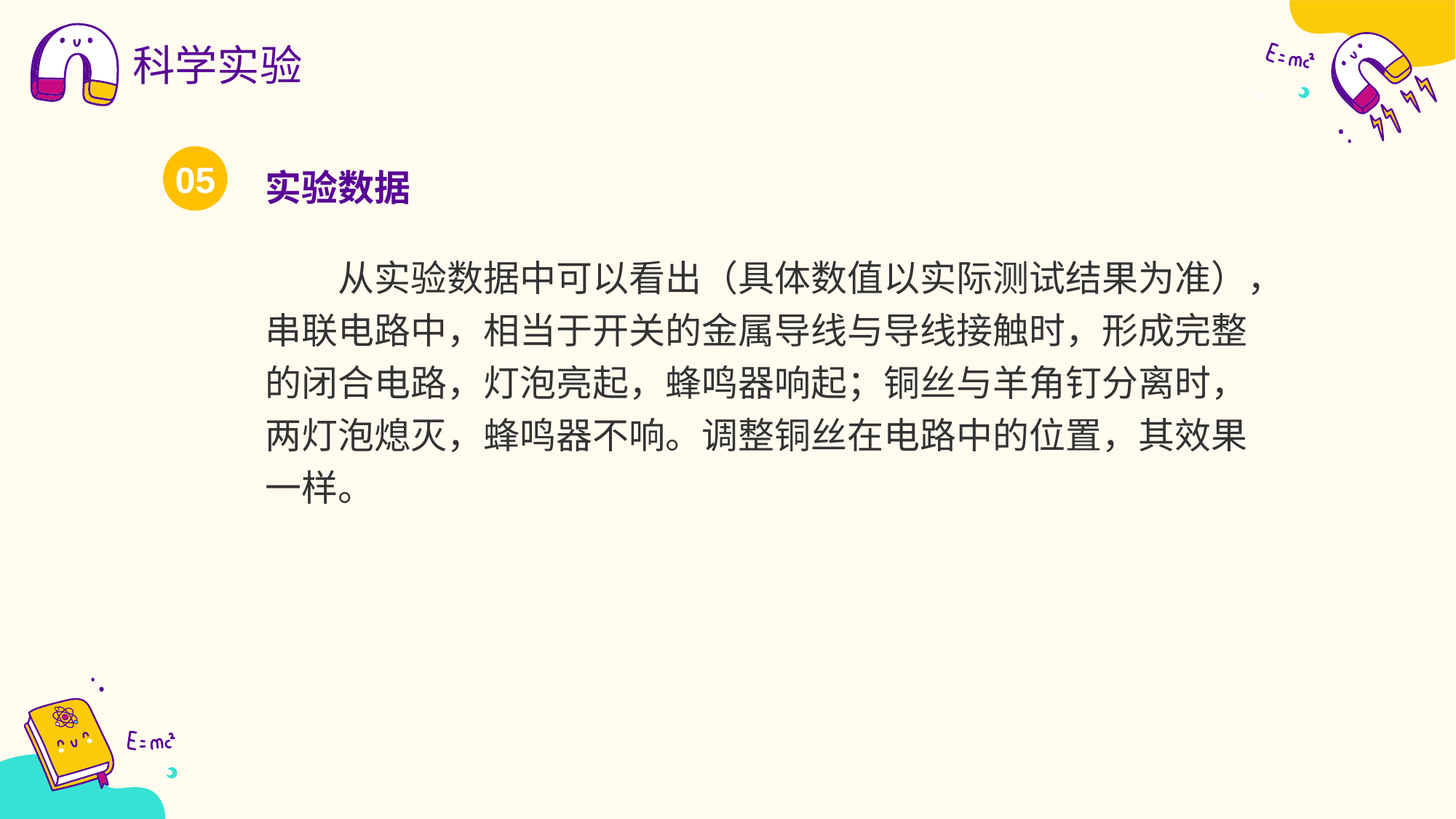

科学实验
实验数据
05
从实验数据中可以看出（具体数值以实际测试结果为准），串联电路中，相当于开关的金属导线与导线接触时，形成完整的闭合电路，灯泡亮起，蜂鸣器响起；铜丝与羊角钉分离时，两灯泡熄灭，蜂鸣器不响。调整铜丝在电路中的位置，其效果一样。